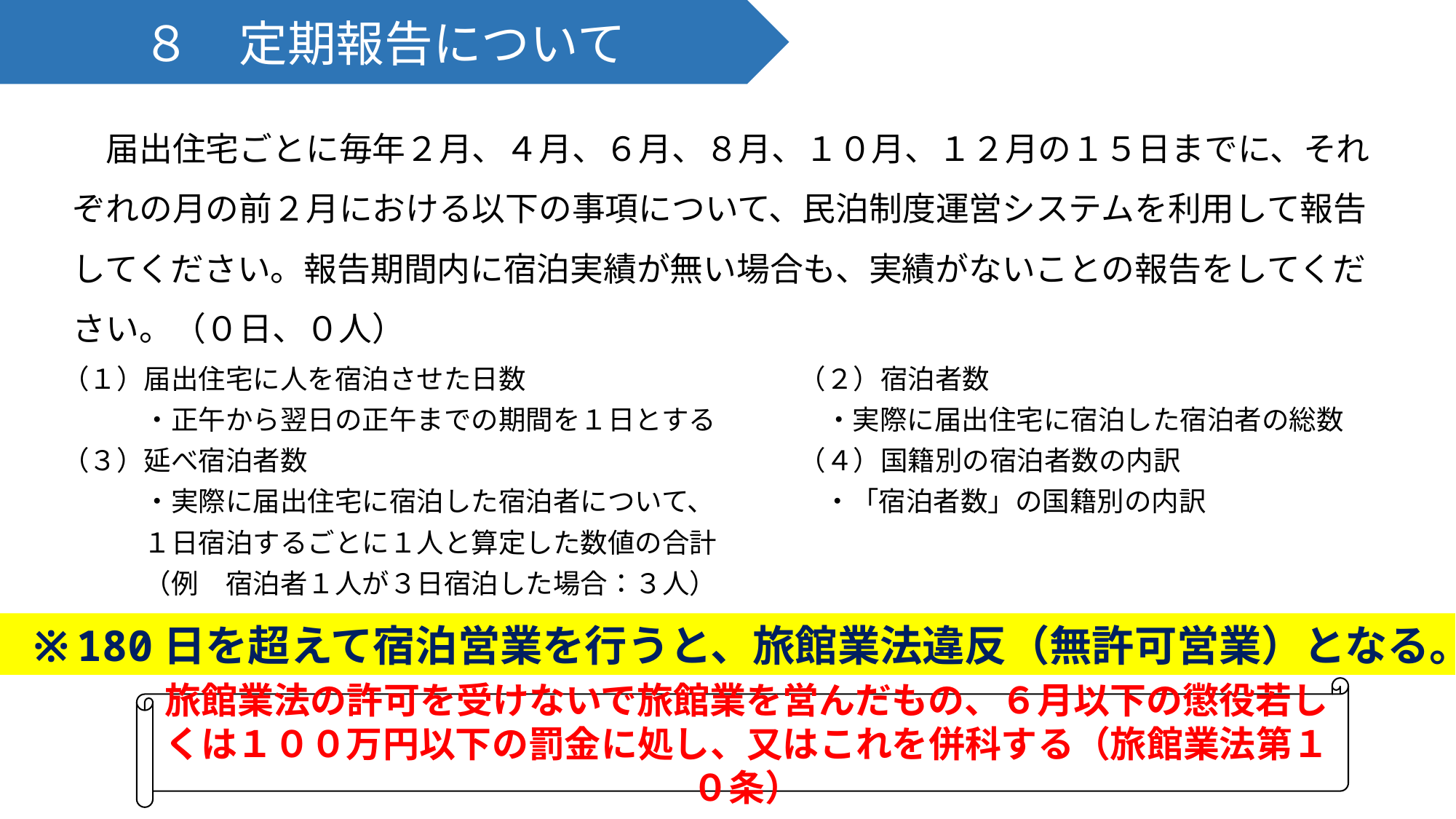

８　定期報告について
　届出住宅ごとに毎年２月、４月、６月、８月、１０月、１２月の１５日までに、それぞれの月の前２月における以下の事項について、民泊制度運営システムを利用して報告してください。報告期間内に宿泊実績が無い場合も、実績がないことの報告をしてください。（０日、０人）
（１）届出住宅に人を宿泊させた日数　　　　　　　　　　（２）宿泊者数
　　　・正午から翌日の正午までの期間を１日とする　　　　・実際に届出住宅に宿泊した宿泊者の総数
（３）延べ宿泊者数　　　　　　　　　　　　　　　　　　（４）国籍別の宿泊者数の内訳
　　　・実際に届出住宅に宿泊した宿泊者について、　　　　・「宿泊者数」の国籍別の内訳
　　　１日宿泊するごとに１人と算定した数値の合計
　　　（例　宿泊者１人が３日宿泊した場合：３人）
※180日を超えて宿泊営業を行うと、旅館業法違反（無許可営業）となる。
旅館業法の許可を受けないで旅館業を営んだもの、６月以下の懲役若しくは１００万円以下の罰金に処し、又はこれを併科する（旅館業法第１０条）